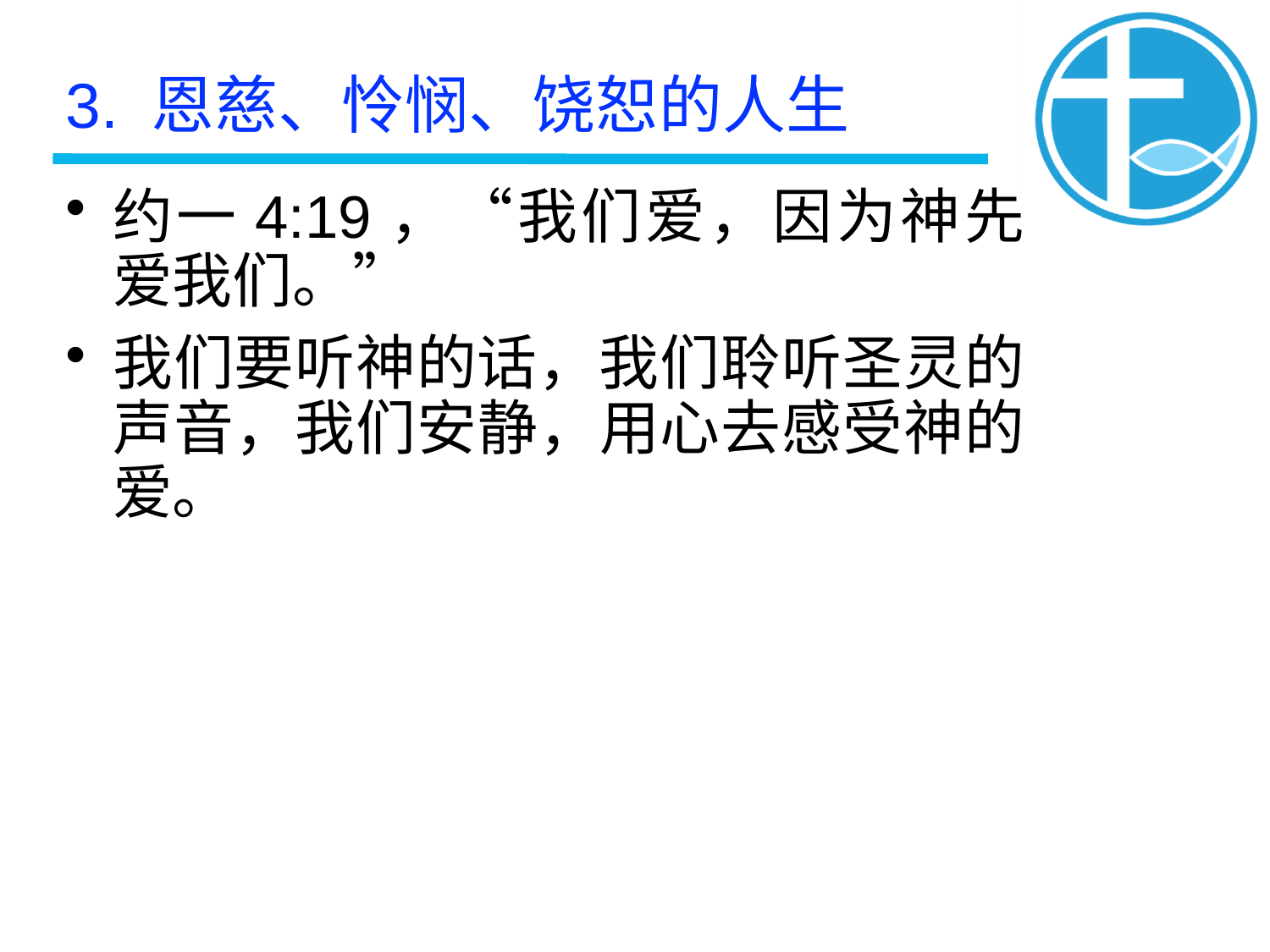

3. 恩慈、怜悯、饶恕的人生
约一4:19，“我们爱，因为神先爱我们。”
我们要听神的话，我们聆听圣灵的声音，我们安静，用心去感受神的爱。